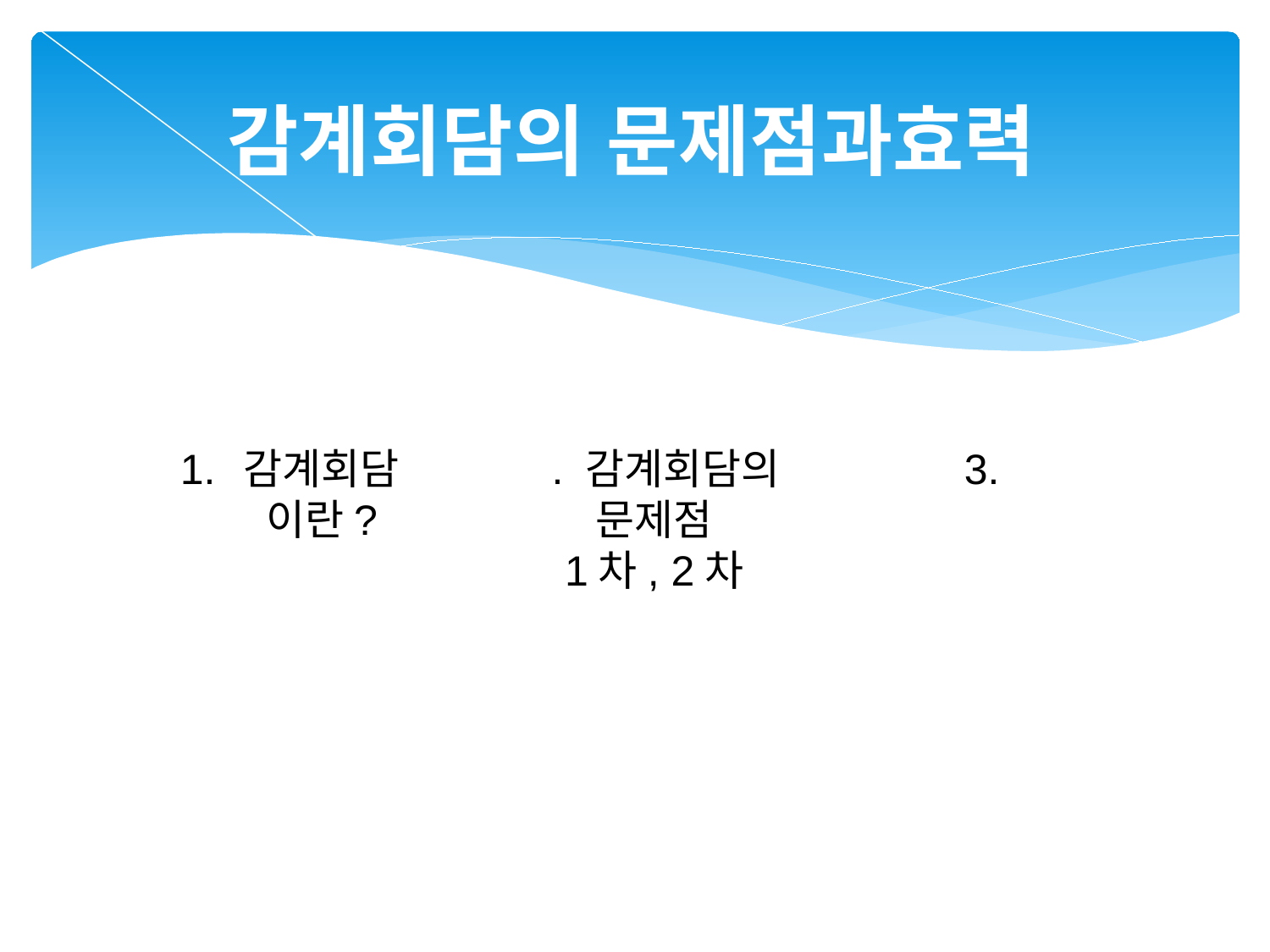

감계회담의 문제점과효력
감계회담이란?

2. 감계회담의 문제점
1차, 2차
3.